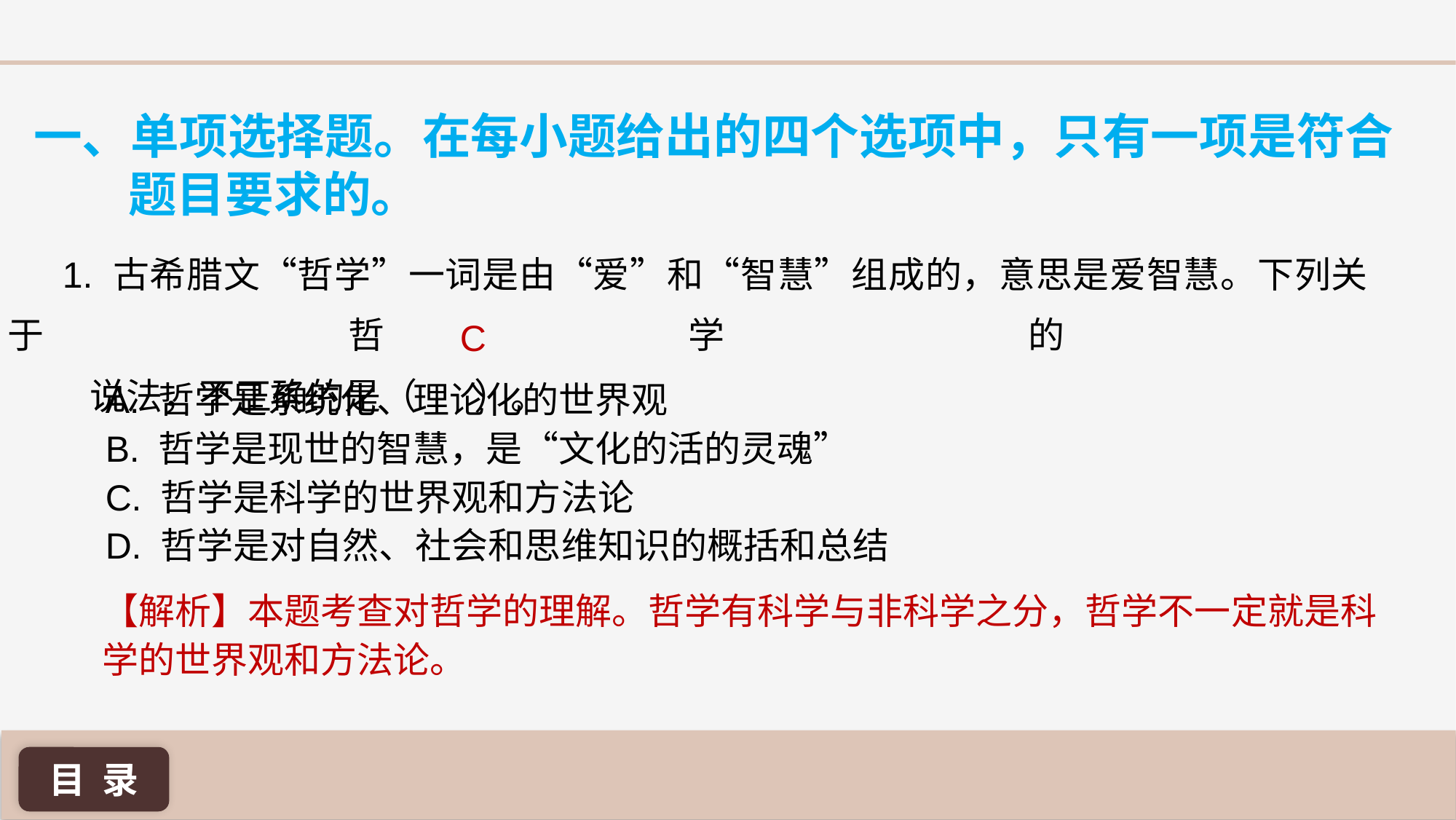

一、单项选择题。在每小题给出的四个选项中，只有一项是符合题目要求的。
1. 古希腊文“哲学”一词是由“爱”和“智慧”组成的，意思是爱智慧。下列关于哲学的
          说法，不正确的是（       ）。
C
A. 哲学是系统化、理论化的世界观
B. 哲学是现世的智慧，是“文化的活的灵魂”
C. 哲学是科学的世界观和方法论
D. 哲学是对自然、社会和思维知识的概括和总结
【解析】本题考查对哲学的理解。哲学有科学与非科学之分，哲学不一定就是科学的世界观和方法论。